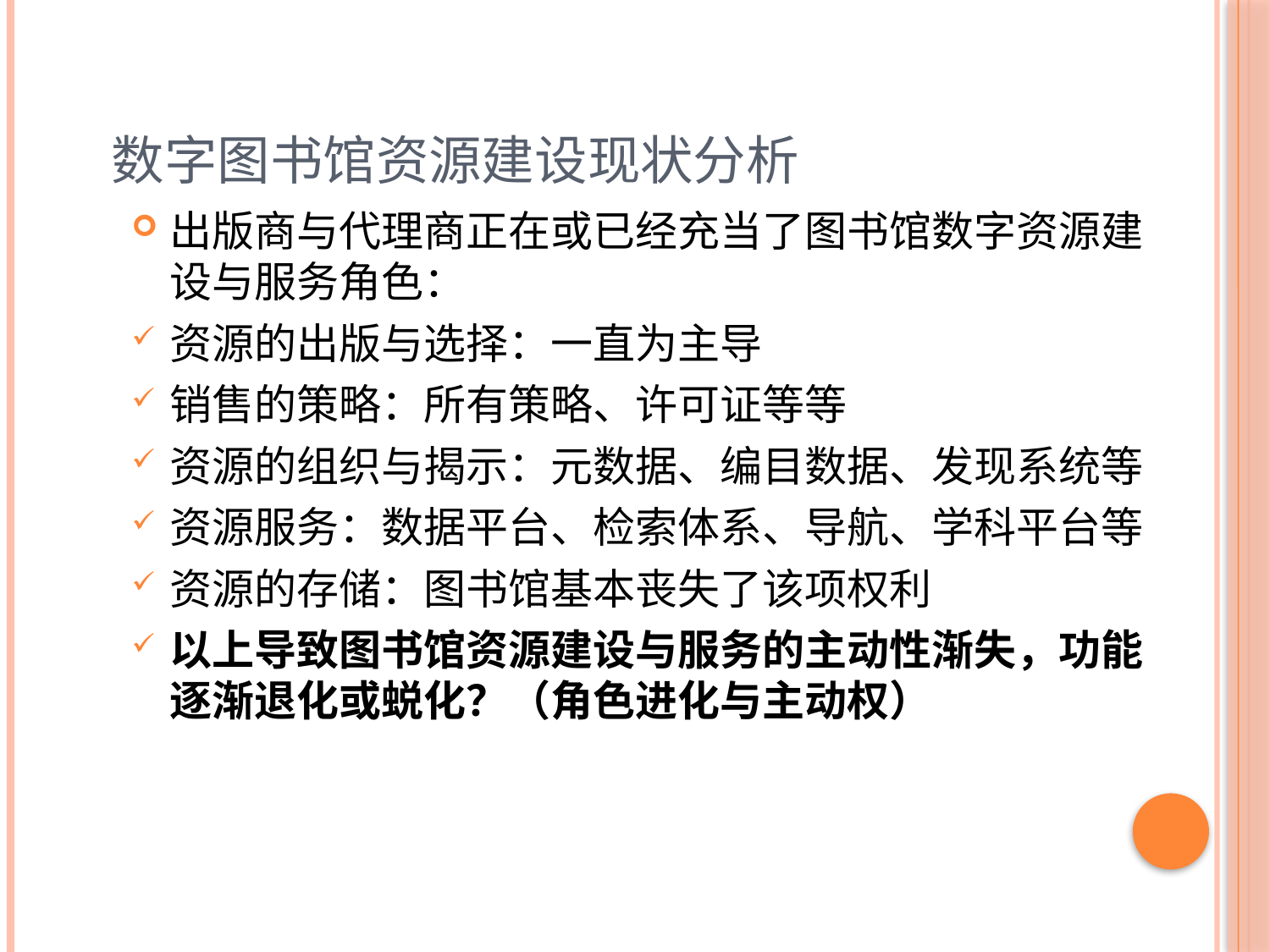

# 数字图书馆资源建设现状分析
出版商与代理商正在或已经充当了图书馆数字资源建设与服务角色：
资源的出版与选择：一直为主导
销售的策略：所有策略、许可证等等
资源的组织与揭示：元数据、编目数据、发现系统等
资源服务：数据平台、检索体系、导航、学科平台等
资源的存储：图书馆基本丧失了该项权利
以上导致图书馆资源建设与服务的主动性渐失，功能逐渐退化或蜕化？（角色进化与主动权）